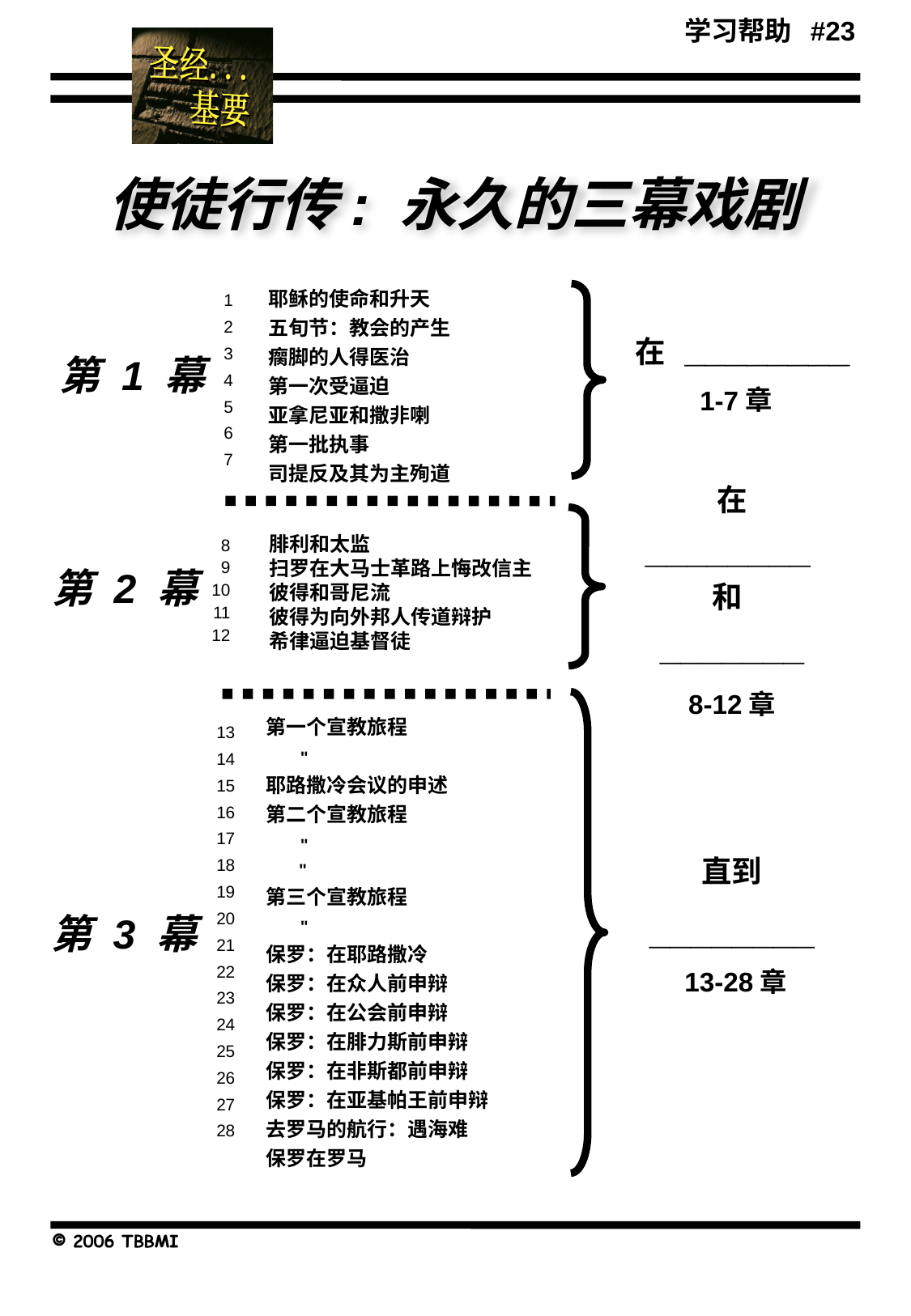

学习帮助  #23
23
使徒行传: 永久的三幕戏剧
耶稣的使命和升天
五旬节：教会的产生
瘸脚的人得医治
第一次受逼迫
亚拿尼亚和撒非喇
第一批执事
司提反及其为主殉道

1
2
3
4
5
6
7
  在 ________
 1-7章
第 1 幕
在
________
和
_______
8-12章

腓利和太监
扫罗在大马士革路上悔改信主
彼得和哥尼流
彼得为向外邦人传道辩护
希律逼迫基督徒
8
9
10
11
12
第 2 幕

13
14
15
16
17
18
19
20
21
22
23
24
25
26
27
28

第一个宣教旅程
      "
耶路撒冷会议的申述
第二个宣教旅程
      "
       "
第三个宣教旅程
      "
保罗：在耶路撒冷
保罗：在众人前申辩
保罗：在公会前申辩
保罗：在腓力斯前申辩
保罗：在非斯都前申辩
保罗：在亚基帕王前申辩
去罗马的航行：遇海难
保罗在罗马
直到
________
 13-28章
第 3 幕